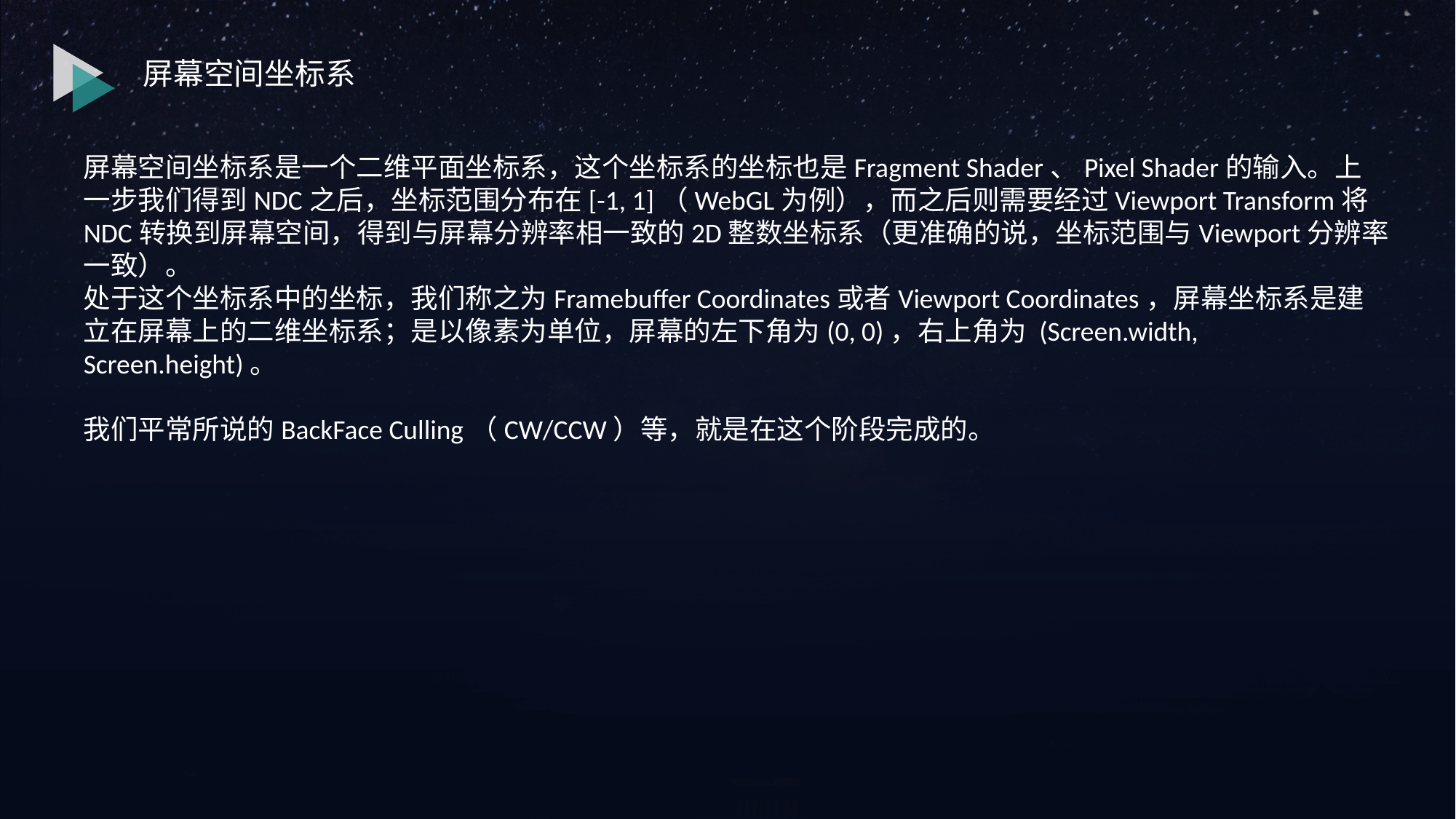

屏幕空间坐标系
屏幕空间坐标系是一个二维平面坐标系，这个坐标系的坐标也是Fragment Shader、Pixel Shader的输入。上一步我们得到NDC之后，坐标范围分布在[-1, 1]（WebGL为例），而之后则需要经过Viewport Transform将NDC转换到屏幕空间，得到与屏幕分辨率相一致的2D整数坐标系（更准确的说，坐标范围与Viewport分辨率一致）。
处于这个坐标系中的坐标，我们称之为Framebuffer Coordinates或者Viewport Coordinates，屏幕坐标系是建立在屏幕上的二维坐标系；是以像素为单位，屏幕的左下角为(0, 0)，右上角为 (Screen.width, Screen.height)。

我们平常所说的BackFace Culling（CW/CCW）等，就是在这个阶段完成的。